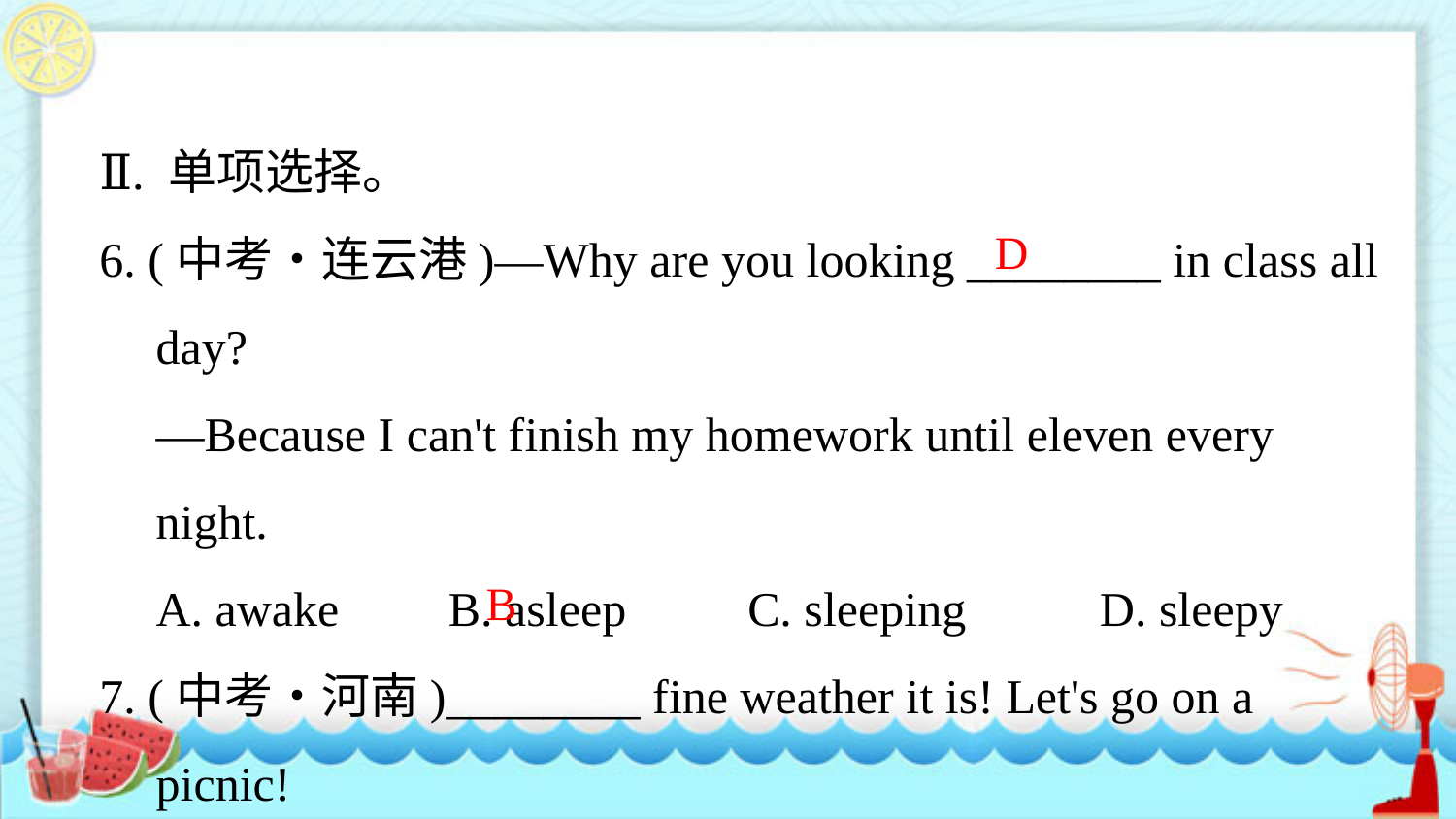

Ⅱ. 单项选择。
6. (中考•连云港)—Why are you looking ________ in class all day?
—Because I can't finish my homework until eleven every night.
A. awake         B. asleep          C. sleeping           D. sleepy
7. (中考•河南)________ fine weather it is! Let's go on a picnic!
A. What a        B. What           C. How                 D. How a
D
B